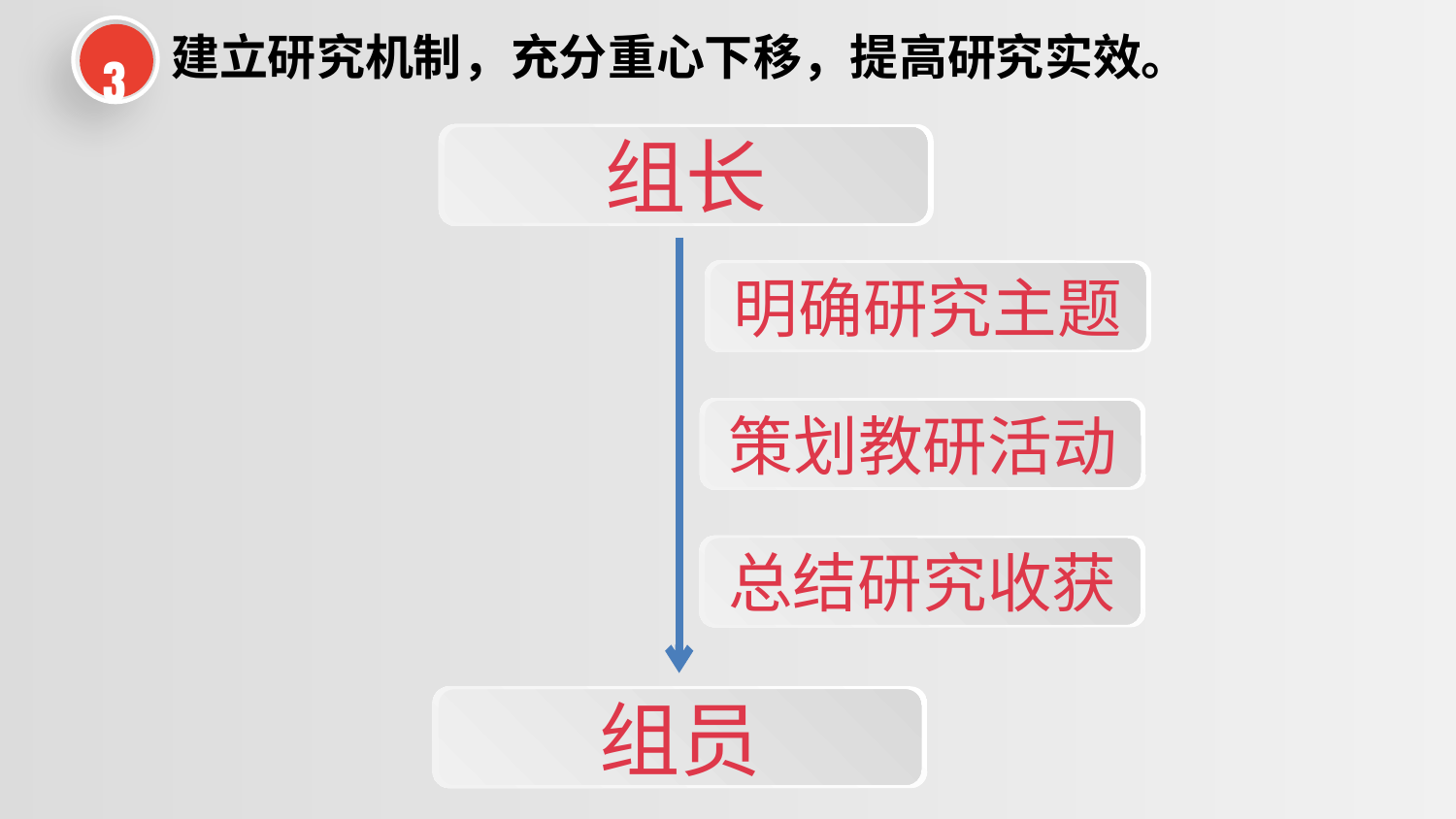

3

建立研究机制，充分重心下移，提高研究实效。

组长

明确研究主题

策划教研活动

总结研究收获

组员